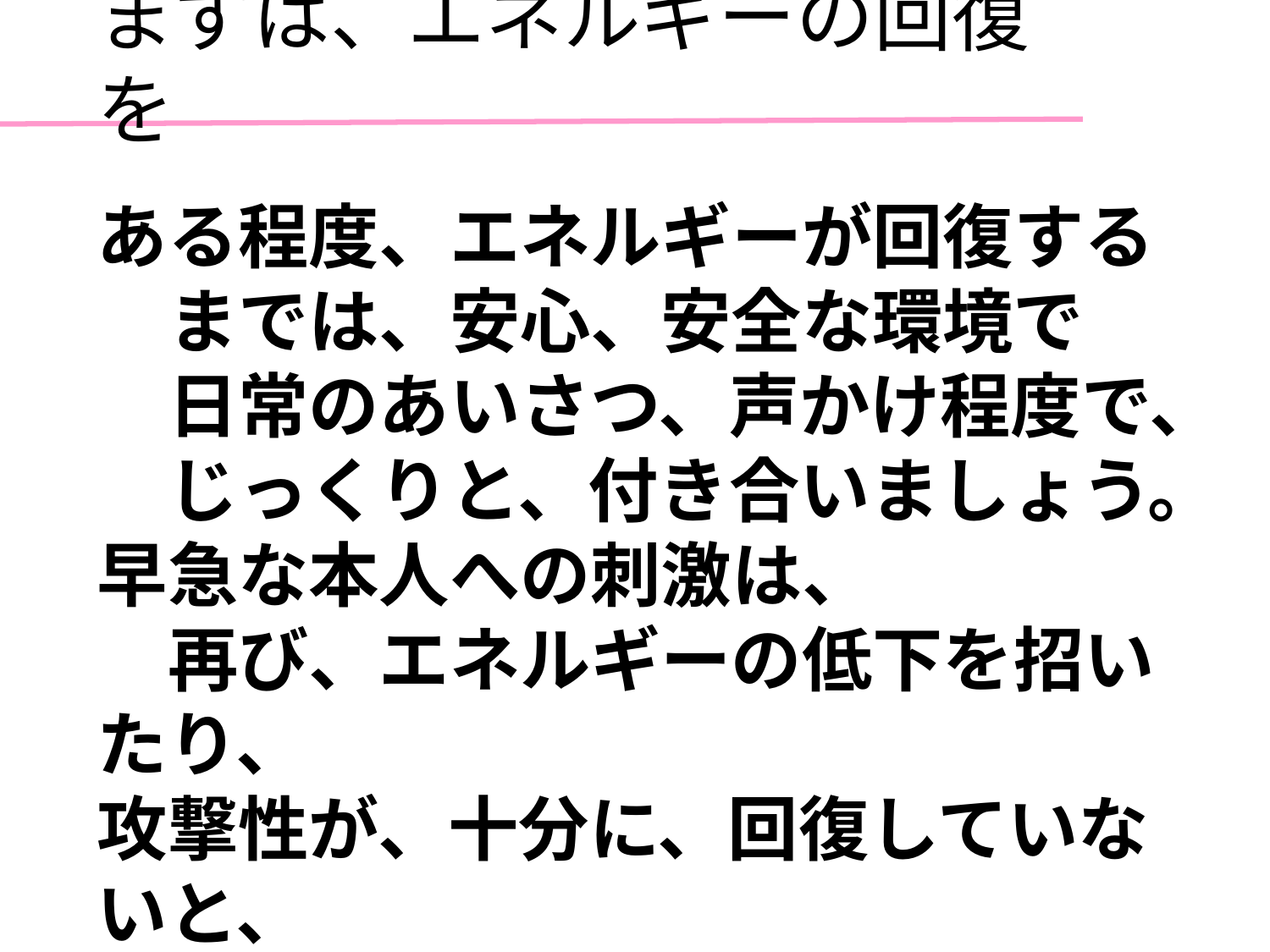

まずは、エネルギーの回復を
ある程度、エネルギーが回復する
　までは、安心、安全な環境で
　日常のあいさつ、声かけ程度で、
　じっくりと、付き合いましょう。
早急な本人への刺激は、
　再び、エネルギーの低下を招いたり、
攻撃性が、十分に、回復していないと、
　混乱を招くことがあります。